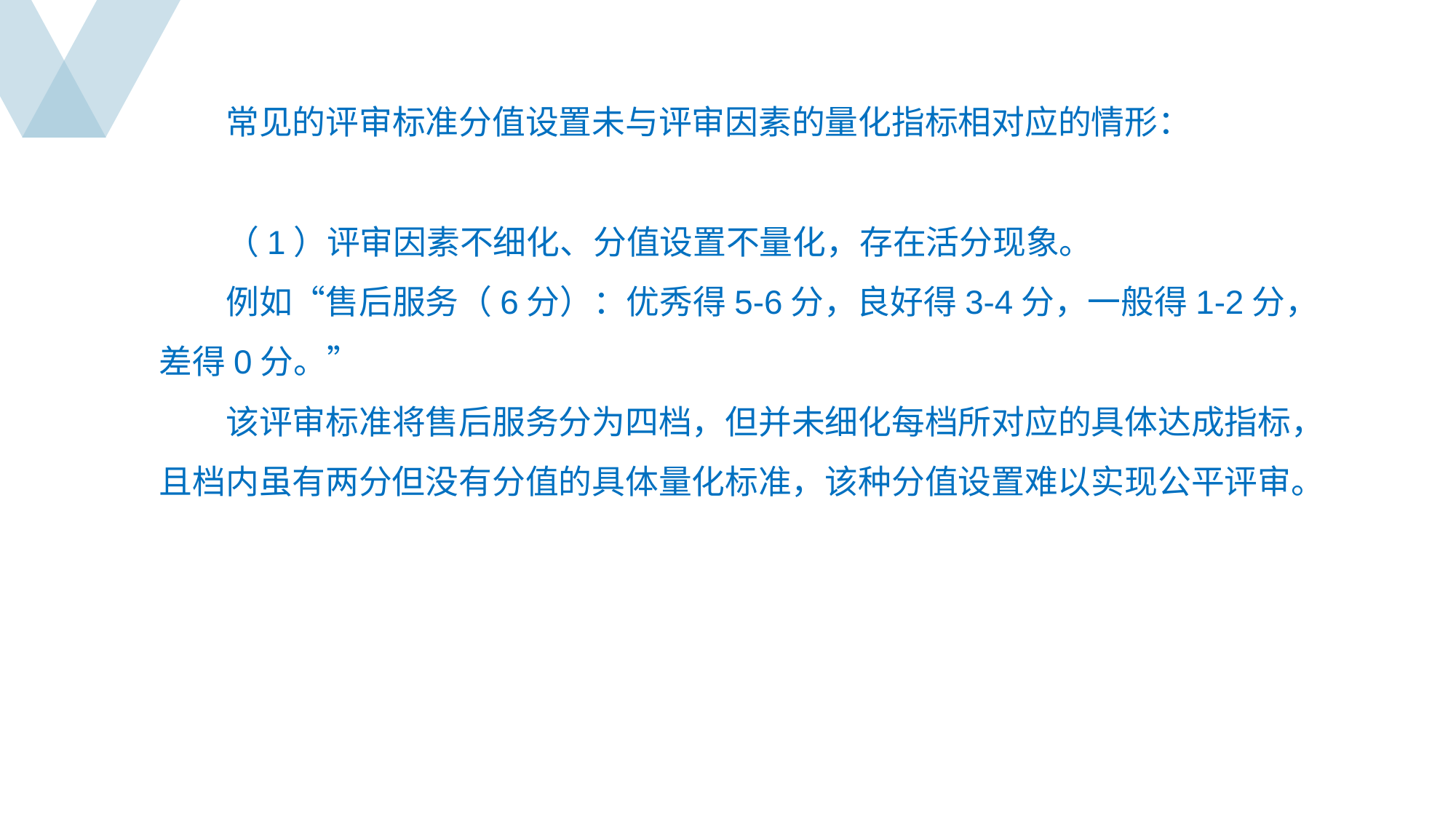

常见的评审标准分值设置未与评审因素的量化指标相对应的情形：

（1）评审因素不细化、分值设置不量化，存在活分现象。
例如“售后服务（6分）：优秀得5-6分，良好得3-4分，一般得1-2分，差得0分。”
该评审标准将售后服务分为四档，但并未细化每档所对应的具体达成指标，且档内虽有两分但没有分值的具体量化标准，该种分值设置难以实现公平评审。